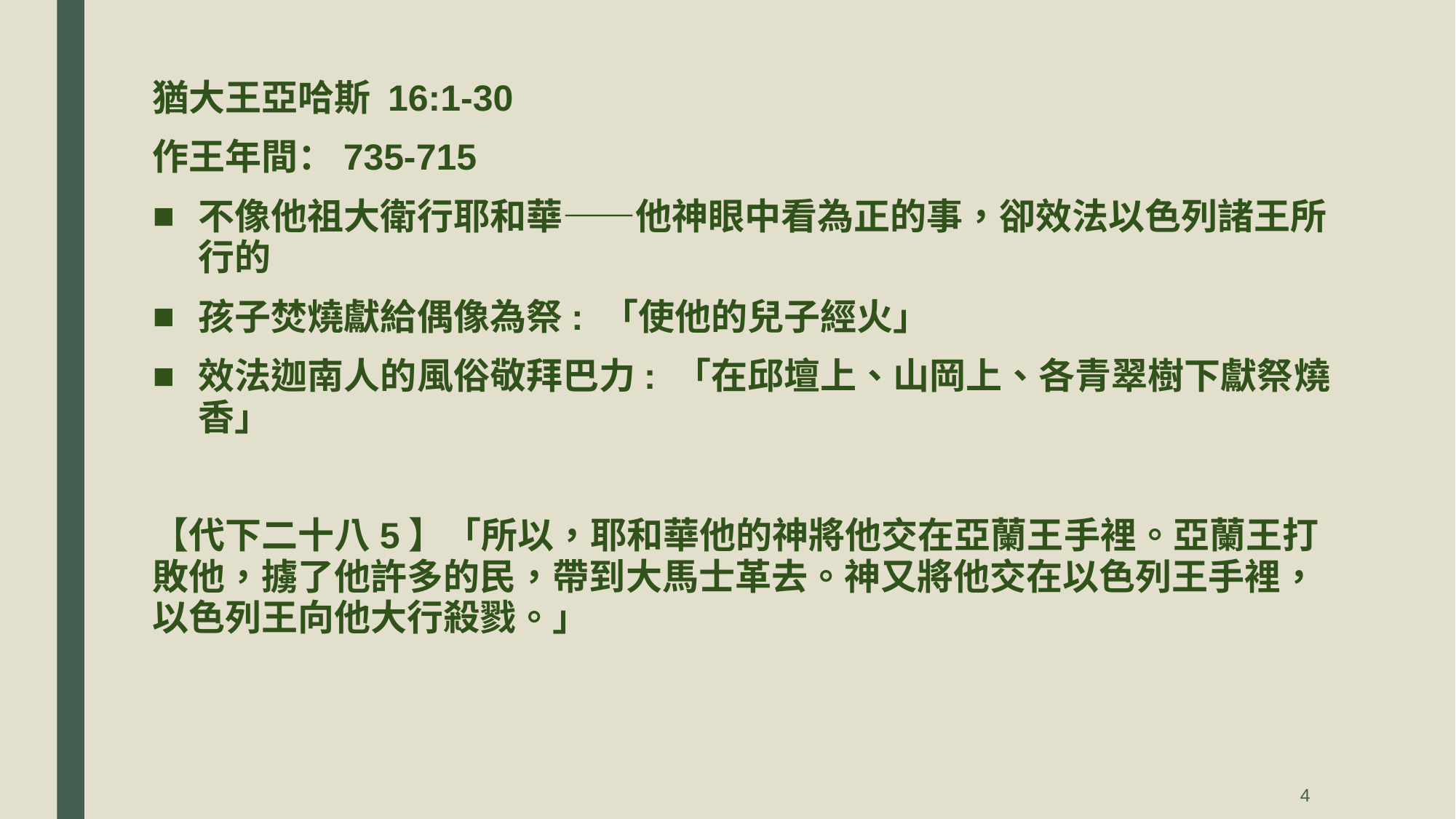

猶大王亞哈斯 16:1-30
作王年間：735-715
不像他祖大衛行耶和華——他神眼中看為正的事，卻效法以色列諸王所行的
孩子焚燒獻給偶像為祭: 「使他的兒子經火」
效法迦南人的風俗敬拜巴力: 「在邱壇上、山岡上、各青翠樹下獻祭燒香」

【代下二十八5】「所以，耶和華他的神將他交在亞蘭王手裡。亞蘭王打敗他，擄了他許多的民，帶到大馬士革去。神又將他交在以色列王手裡，以色列王向他大行殺戮。」

4